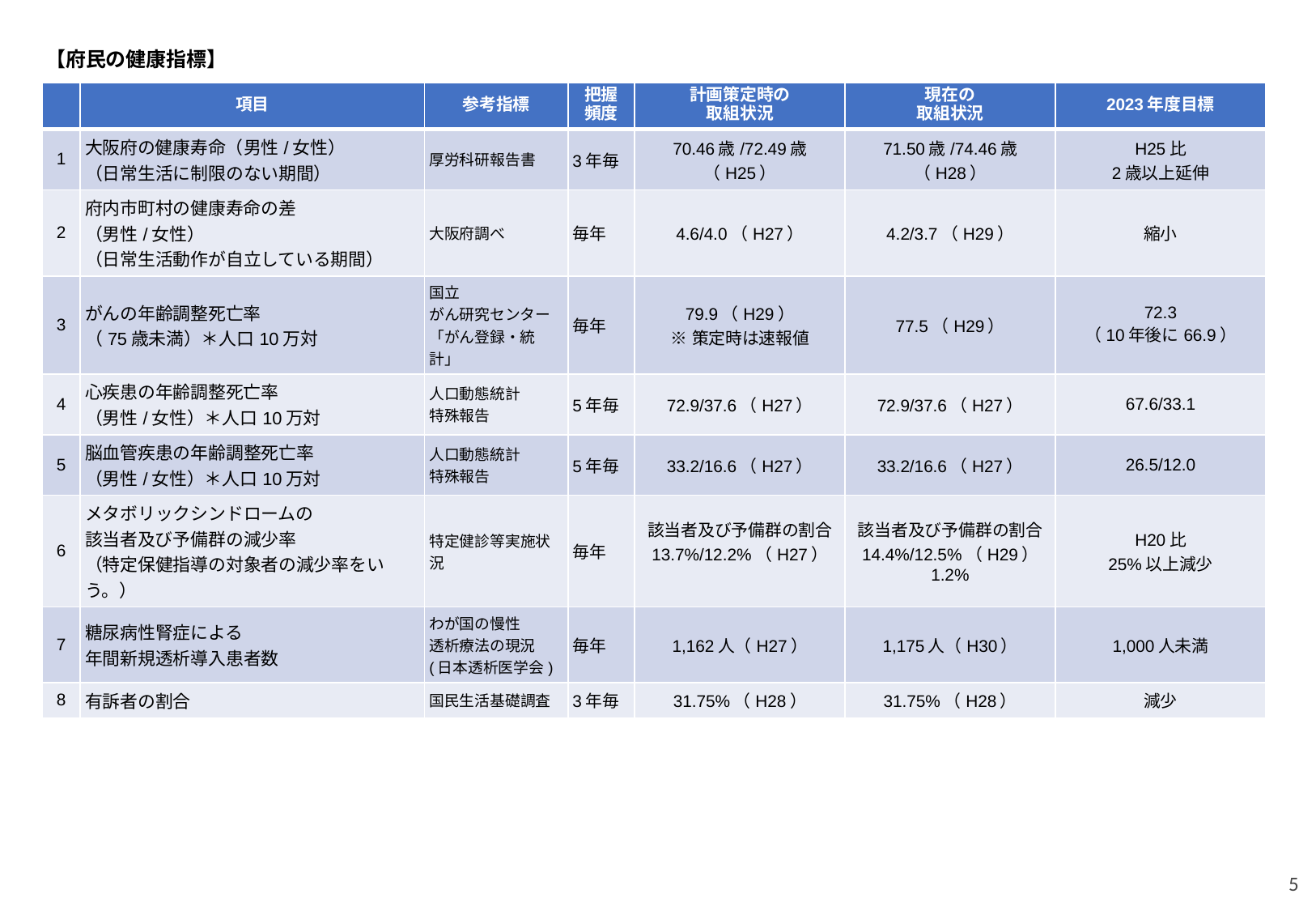

【府民の健康指標】
|  | 項目 | 参考指標 | 把握 頻度 | 計画策定時の 取組状況 | 現在の 取組状況 | 2023年度目標 |
| --- | --- | --- | --- | --- | --- | --- |
| 1 | 大阪府の健康寿命（男性/女性） （日常生活に制限のない期間） | 厚労科研報告書 | 3年毎 | 70.46歳/72.49歳 （H25） | 71.50歳/74.46歳 （H28） | H25比 2歳以上延伸 |
| 2 | 府内市町村の健康寿命の差 （男性/女性） （日常生活動作が自立している期間） | 大阪府調べ | 毎年 | 4.6/4.0（H27） | 4.2/3.7（H29） | 縮小 |
| 3 | がんの年齢調整死亡率 （75歳未満）＊人口10万対 | 国立 がん研究センター 「がん登録・統計」 | 毎年 | 79.9（H29） ※策定時は速報値 | 77.5（H29） | 72.3 （10年後に66.9） |
| 4 | 心疾患の年齢調整死亡率 （男性/女性）＊人口10万対 | 人口動態統計 特殊報告 | 5年毎 | 72.9/37.6（H27） | 72.9/37.6（H27） | 67.6/33.1 |
| 5 | 脳血管疾患の年齢調整死亡率 （男性/女性）＊人口10万対 | 人口動態統計 特殊報告 | 5年毎 | 33.2/16.6（H27） | 33.2/16.6（H27） | 26.5/12.0 |
| 6 | メタボリックシンドロームの 該当者及び予備群の減少率 （特定保健指導の対象者の減少率をいう。） | 特定健診等実施状況 | 毎年 | 該当者及び予備群の割合 13.7%/12.2%（H27） | 該当者及び予備群の割合 14.4%/12.5%（H29） 1.2% | H20比 25%以上減少 |
| 7 | 糖尿病性腎症による 年間新規透析導入患者数 | わが国の慢性 透析療法の現況 (日本透析医学会) | 毎年 | 1,162人（H27） | 1,175人（H30） | 1,000人未満 |
| 8 | 有訴者の割合 | 国民生活基礎調査 | 3年毎 | 31.75%（H28） | 31.75%（H28） | 減少 |
5